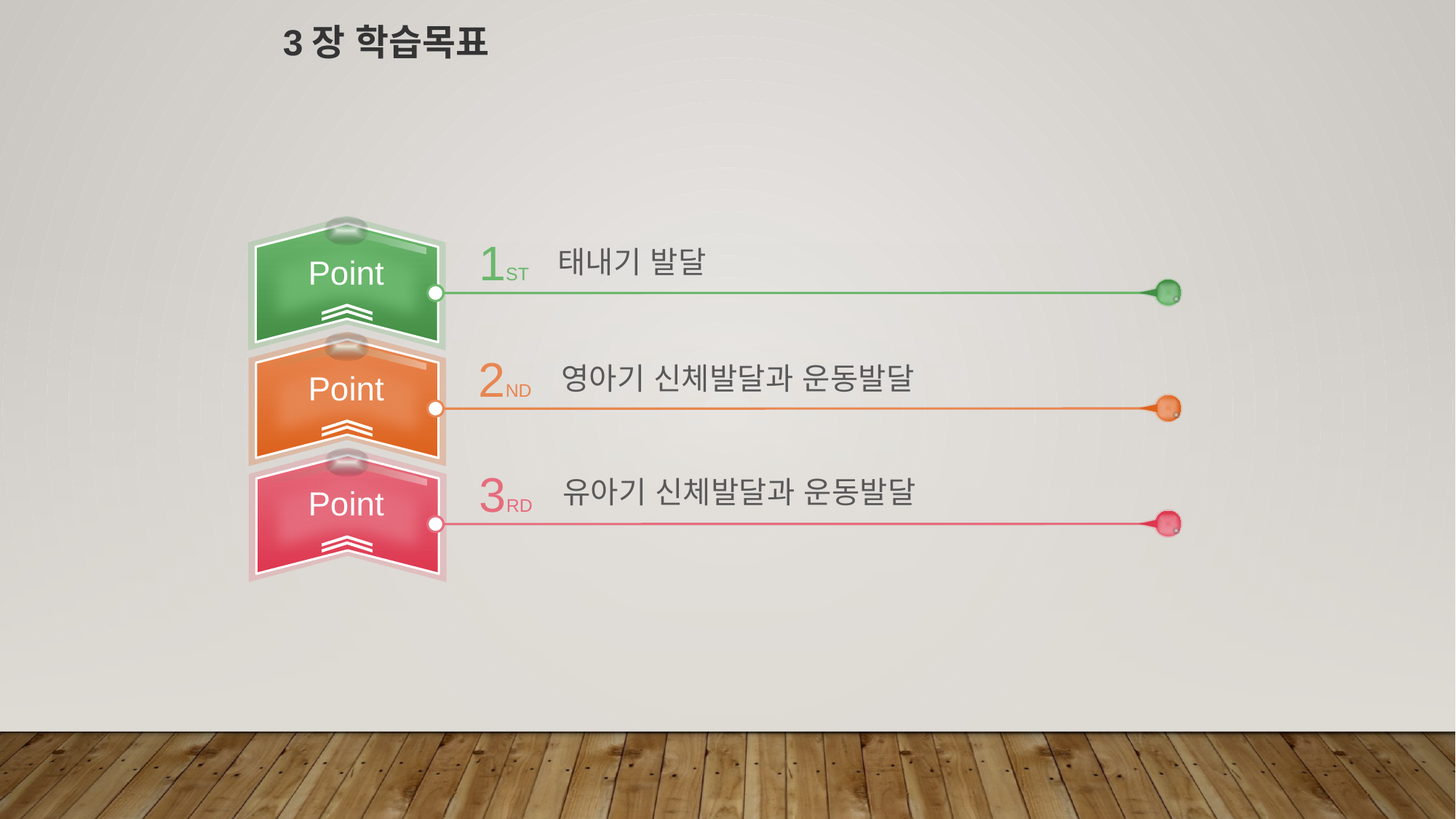

3장 학습목표

1ST
태내기 발달
Point

2ND
영아기 신체발달과 운동발달
Point

3RD
유아기 신체발달과 운동발달
Point